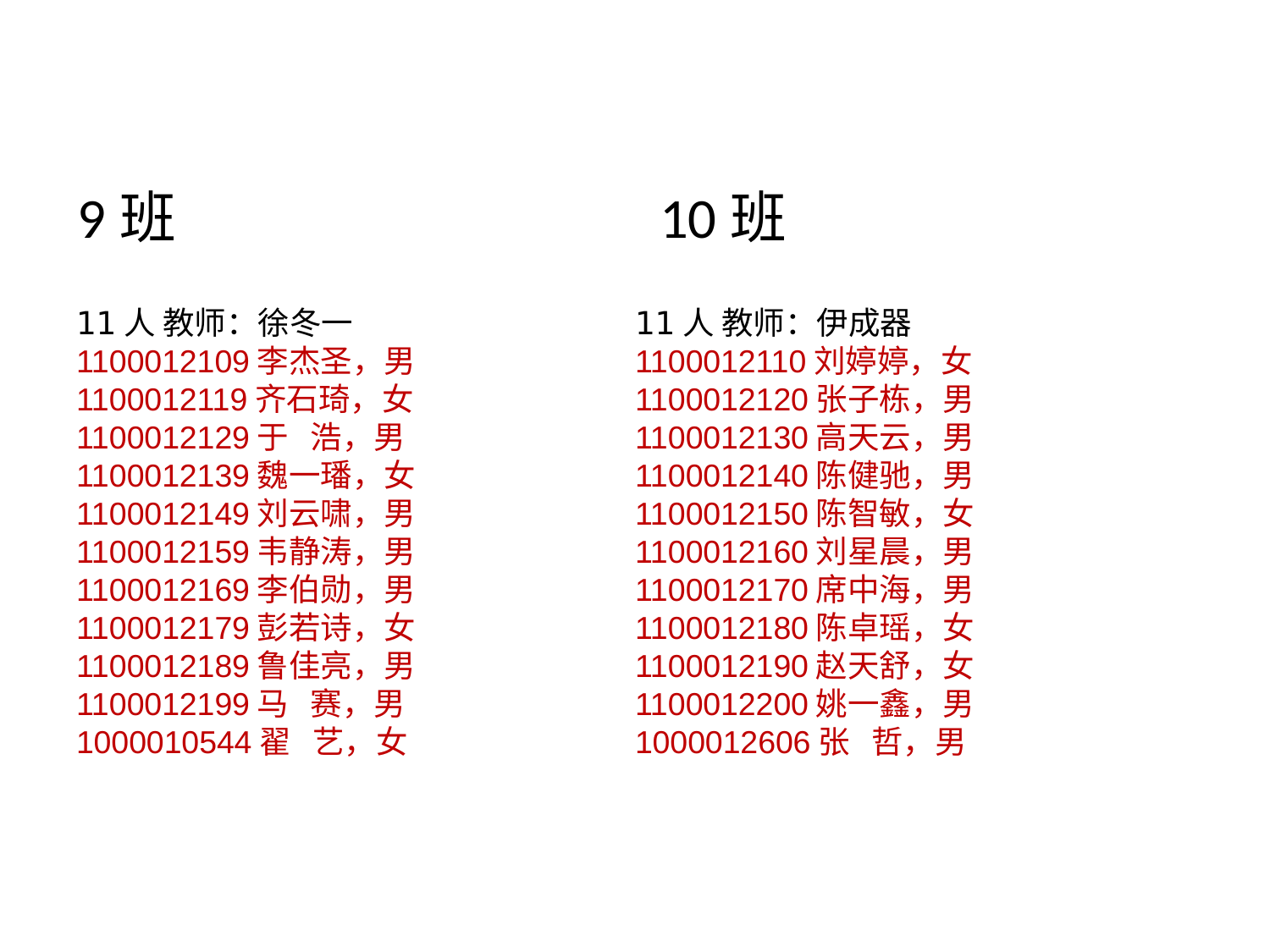

# 9班                                     10班
11人 教师：徐冬一
1100012109李杰圣，男
1100012119齐石琦，女
1100012129于   浩，男
1100012139魏一璠，女
1100012149刘云啸，男
1100012159韦静涛，男
1100012169李伯勋，男
1100012179彭若诗，女
1100012189鲁佳亮，男
1100012199马   赛，男
1000010544翟   艺，女

11人 教师：伊成器
1100012110刘婷婷，女
1100012120张子栋，男
1100012130高天云，男
1100012140陈健驰，男
1100012150陈智敏，女
1100012160刘星晨，男
1100012170席中海，男
1100012180陈卓瑶，女
1100012190赵天舒，女
1100012200姚一鑫，男
1000012606张   哲，男